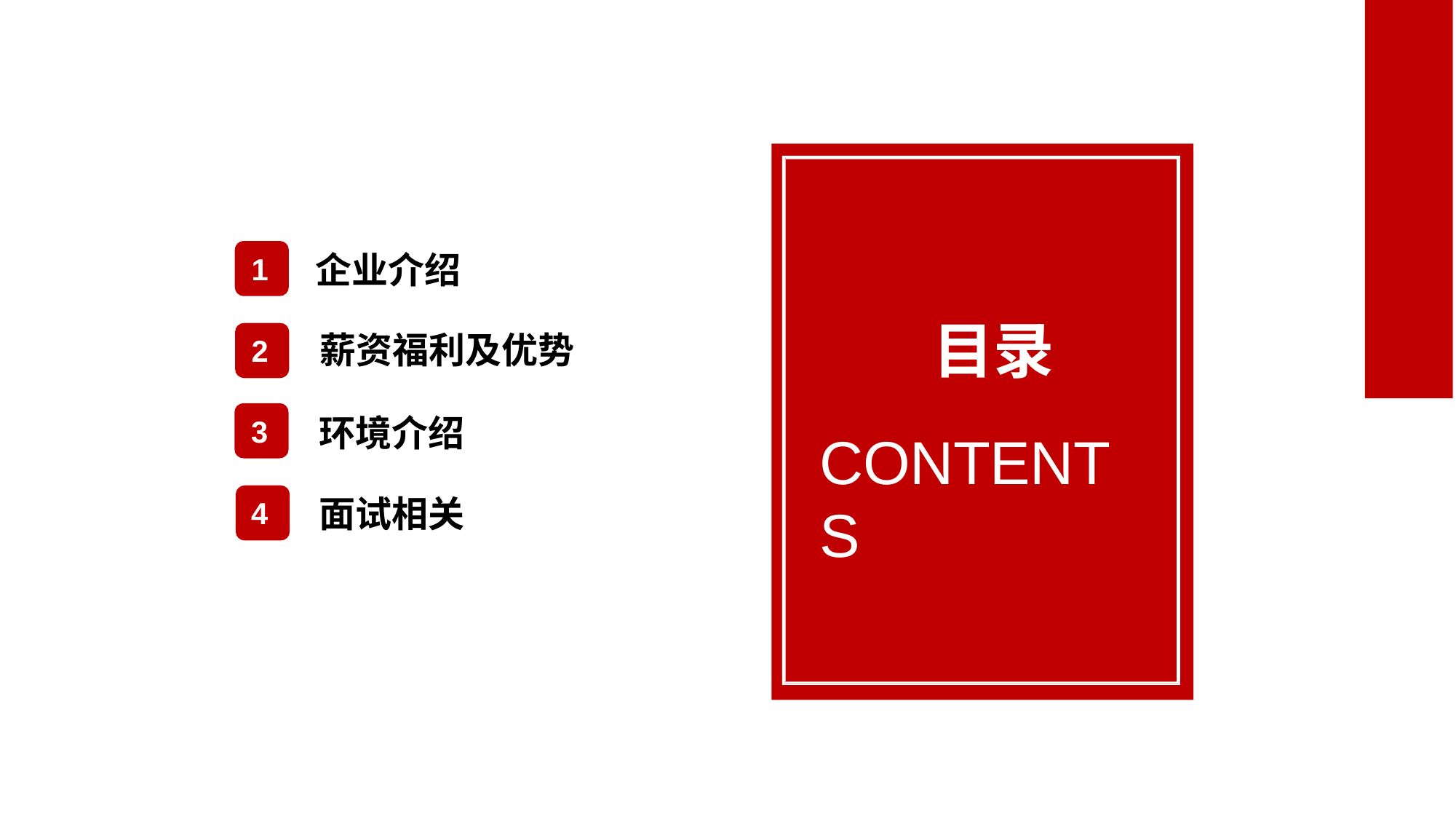

1
企业介绍
# 目录

 2
薪资福利及优势

 3
环境介绍
CONTENTS

 4
面试相关
04	关于